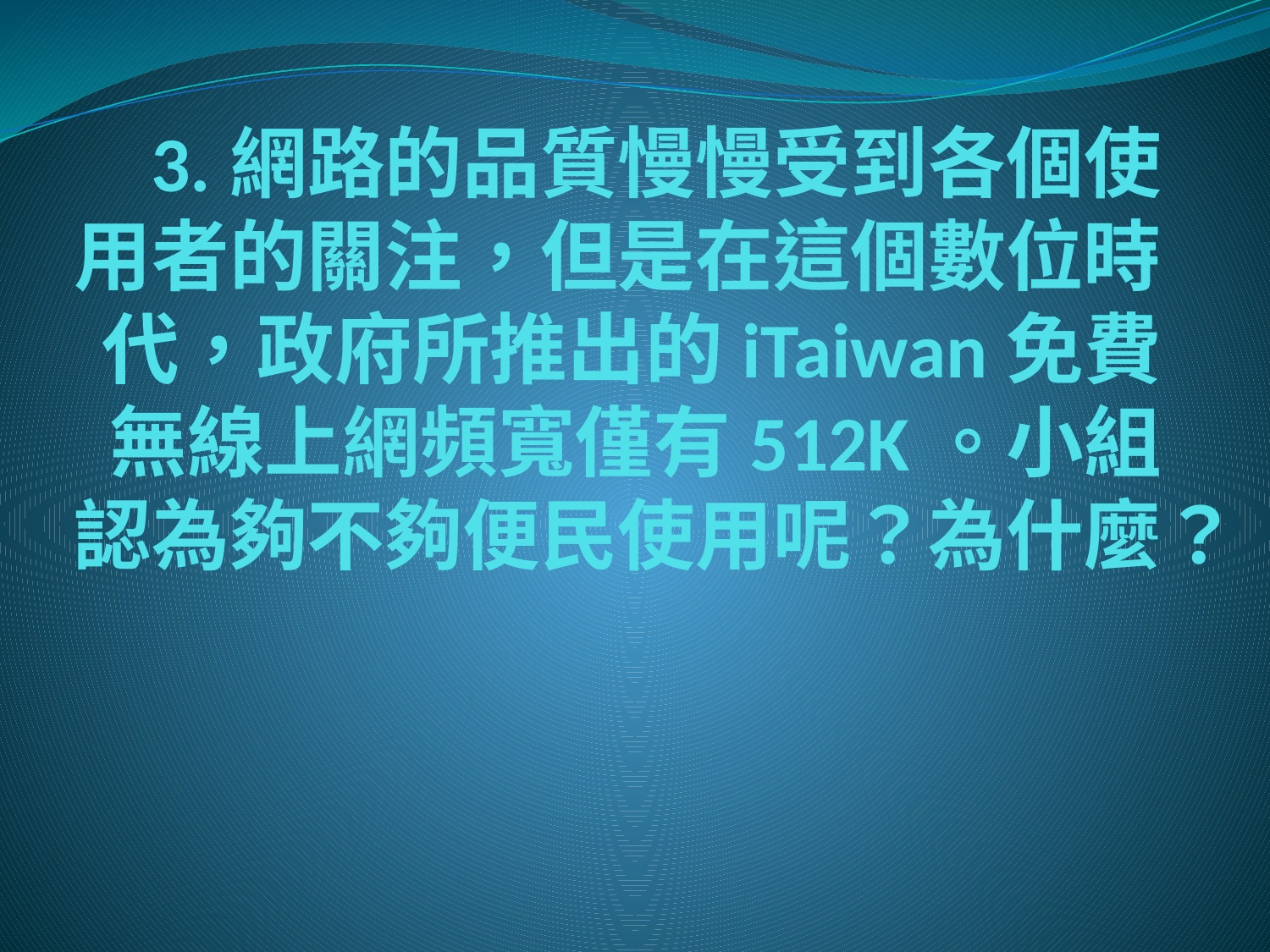

# 3.網路的品質慢慢受到各個使用者的關注，但是在這個數位時代，政府所推出的iTaiwan免費無線上網頻寬僅有512K。小組認為夠不夠便民使用呢？為什麼？